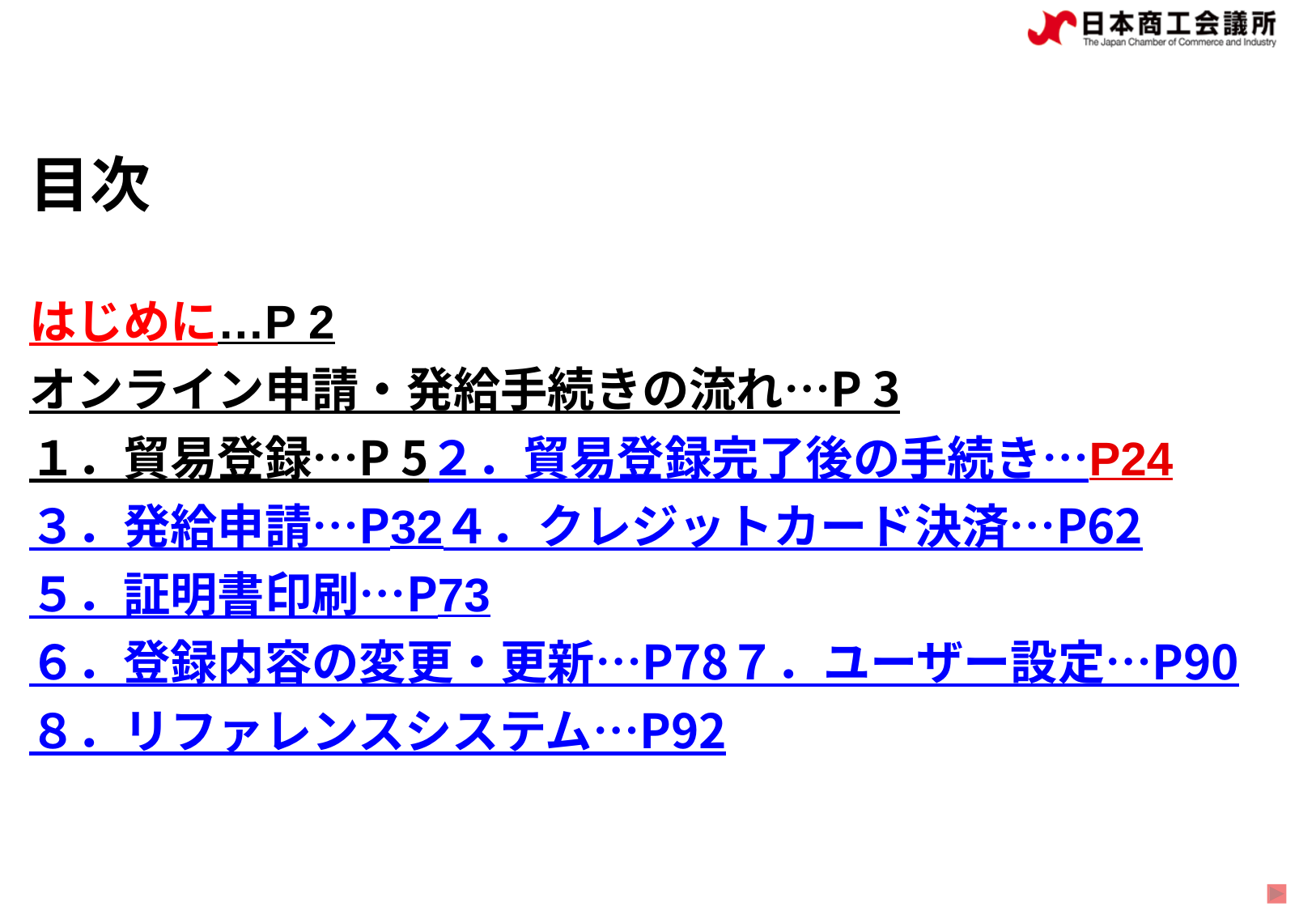

# 目次 はじめに						…P 2 オンライン申請・発給手続きの流れ	…P 3 １．貿易登録					…P 5 ２．貿易登録完了後の手続き		…P24 ３．発給申請					…P32 ４．クレジットカード決済			…P62 ５．証明書印刷					…P73 ６．登録内容の変更・更新			…P78 ７．ユーザー設定				…P90 ８．リファレンスシステム			…P92